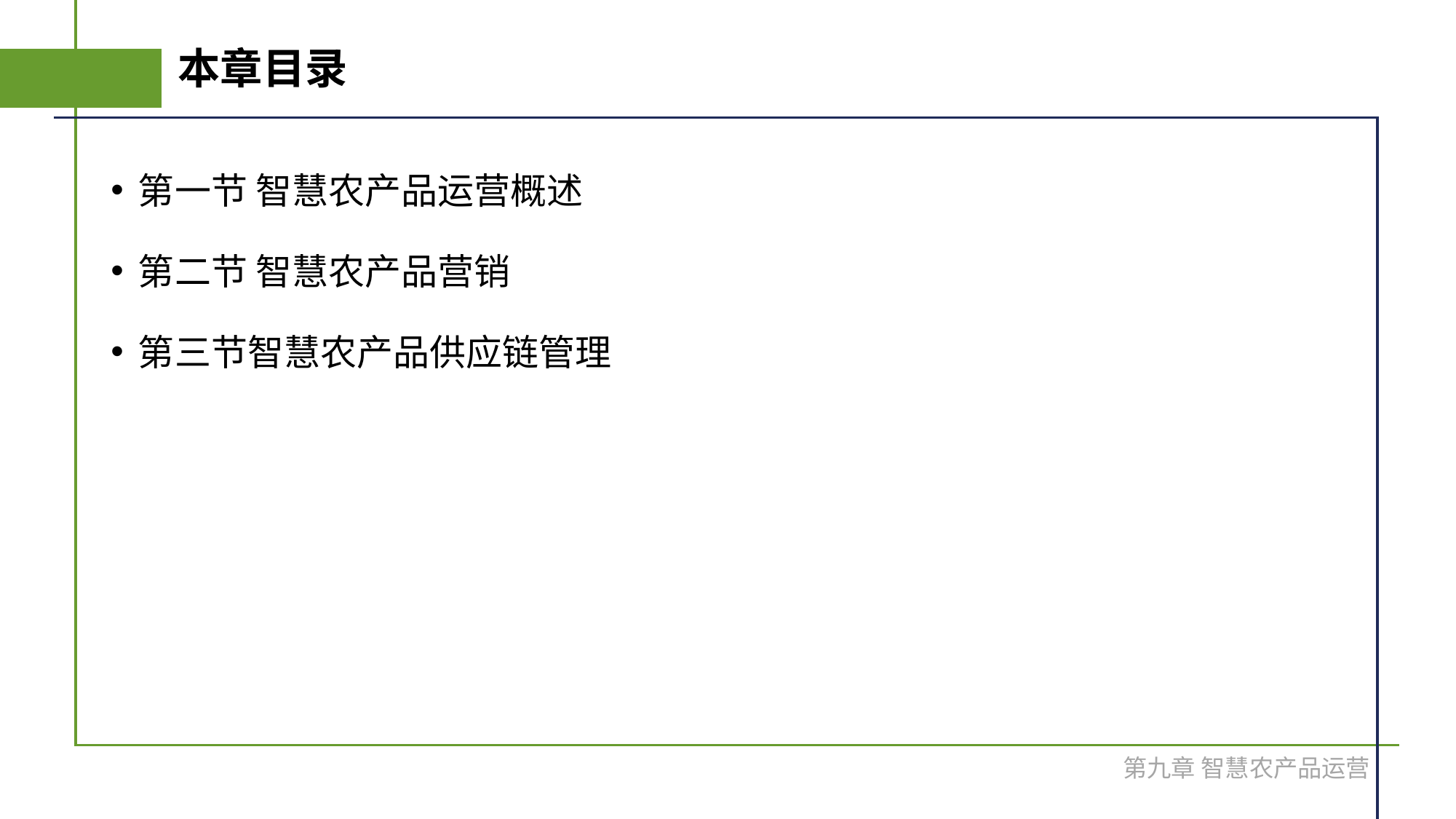

# 本章目录
第一节 智慧农产品运营概述
第二节 智慧农产品营销
第三节智慧农产品供应链管理
第九章 智慧农产品运营